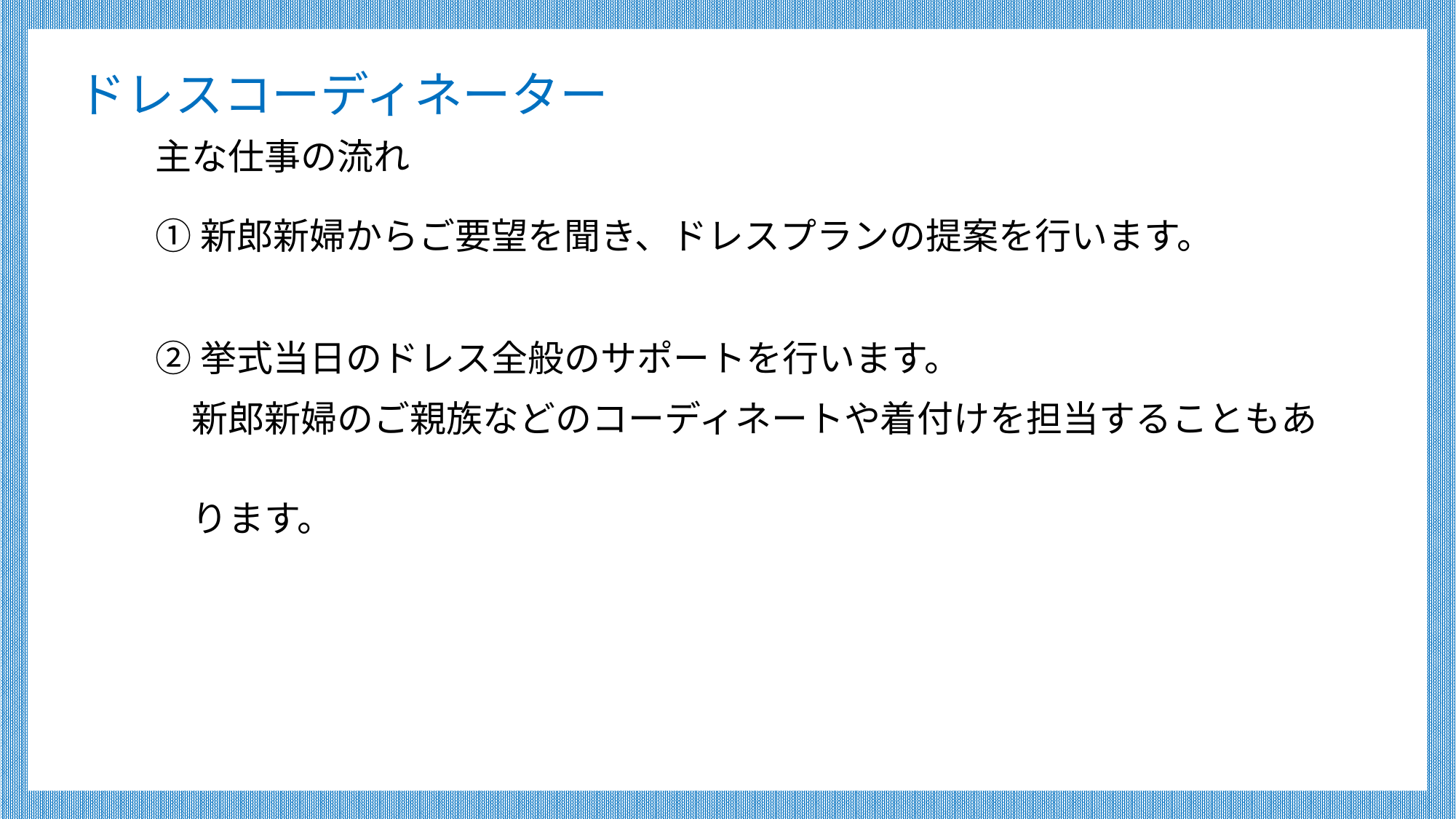

ドレスコーディネーター
主な仕事の流れ
①新郎新婦からご要望を聞き、ドレスプランの提案を行います。
②挙式当日のドレス全般のサポートを行います。
　新郎新婦のご親族などのコーディネートや着付けを担当することもあ
　ります。